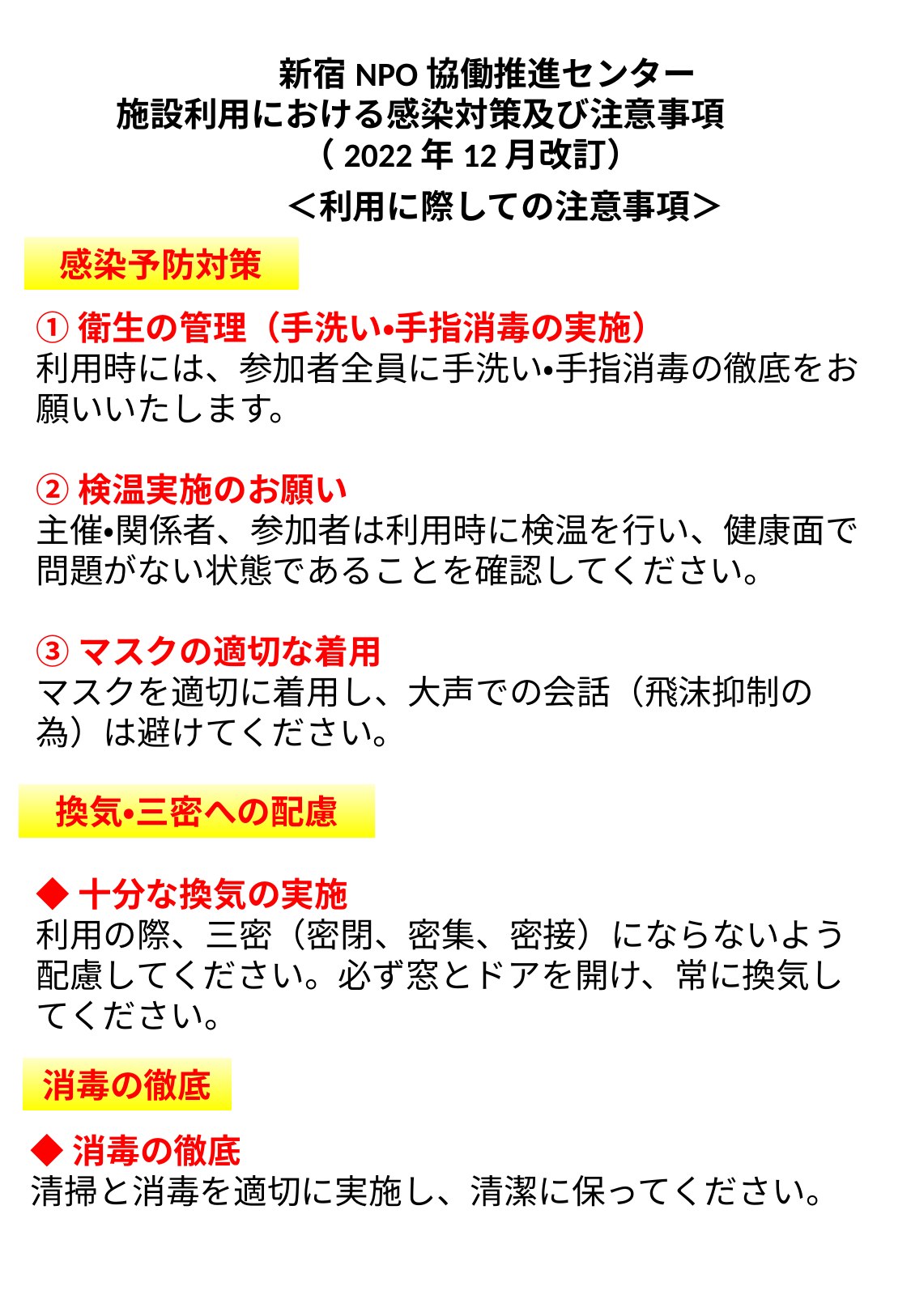

新宿NPO協働推進センター
　施設利用における感染対策及び注意事項　　　　（2022年12月改訂）
　　　　　　　　　＜利用に際しての注意事項＞

①衛生の管理（手洗い・手指消毒の実施）
利用時には、参加者全員に手洗い・手指消毒の徹底をお願いいたします。

②検温実施のお願い
主催・関係者、参加者は利用時に検温を行い、健康面で問題がない状態であることを確認してください。

③マスクの適切な着用
マスクを適切に着用し、大声での会話（飛沫抑制の為）は避けてください。

◆十分な換気の実施
利用の際、三密（密閉、密集、密接）にならないよう配慮してください。必ず窓とドアを開け、常に換気してください。

感染予防対策
換気・三密への配慮
消毒の徹底
◆消毒の徹底
清掃と消毒を適切に実施し、清潔に保ってください。